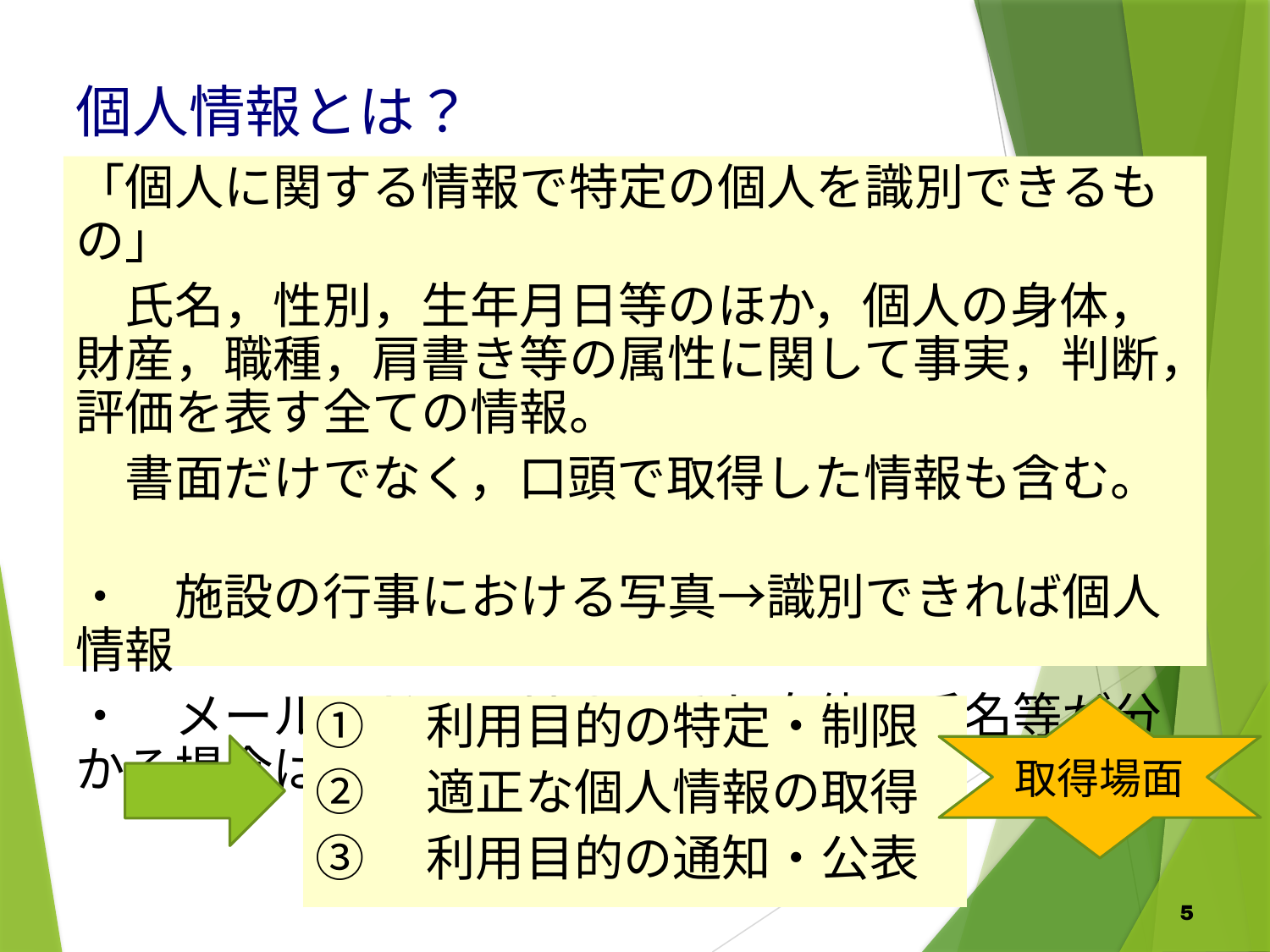

個人情報とは？
「個人に関する情報で特定の個人を識別できるもの」
　氏名，性別，生年月日等のほか，個人の身体，財産，職種，肩書き等の属性に関して事実，判断，評価を表す全ての情報。
　書面だけでなく，口頭で取得した情報も含む。
・　施設の行事における写真→識別できれば個人情報
・　メールアドレスは？：それ自体で氏名等が分かる場合は個人情報になる。

①　利用目的の特定・制限
②　適正な個人情報の取得
③　利用目的の通知・公表
取得場面

5